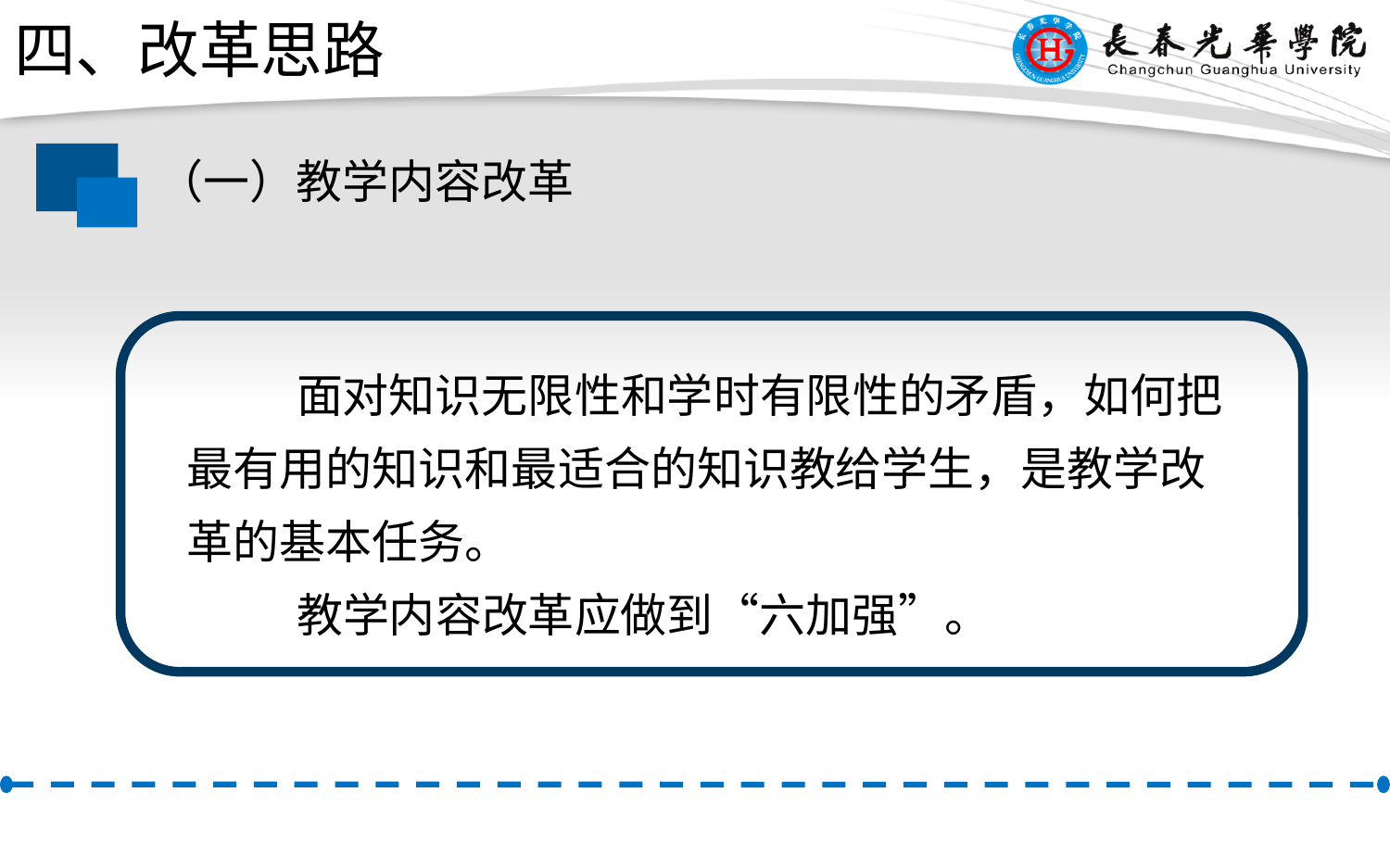

四、改革思路

（一）教学内容改革

面对知识无限性和学时有限性的矛盾，如何把最有用的知识和最适合的知识教给学生，是教学改革的基本任务。
教学内容改革应做到“六加强”。